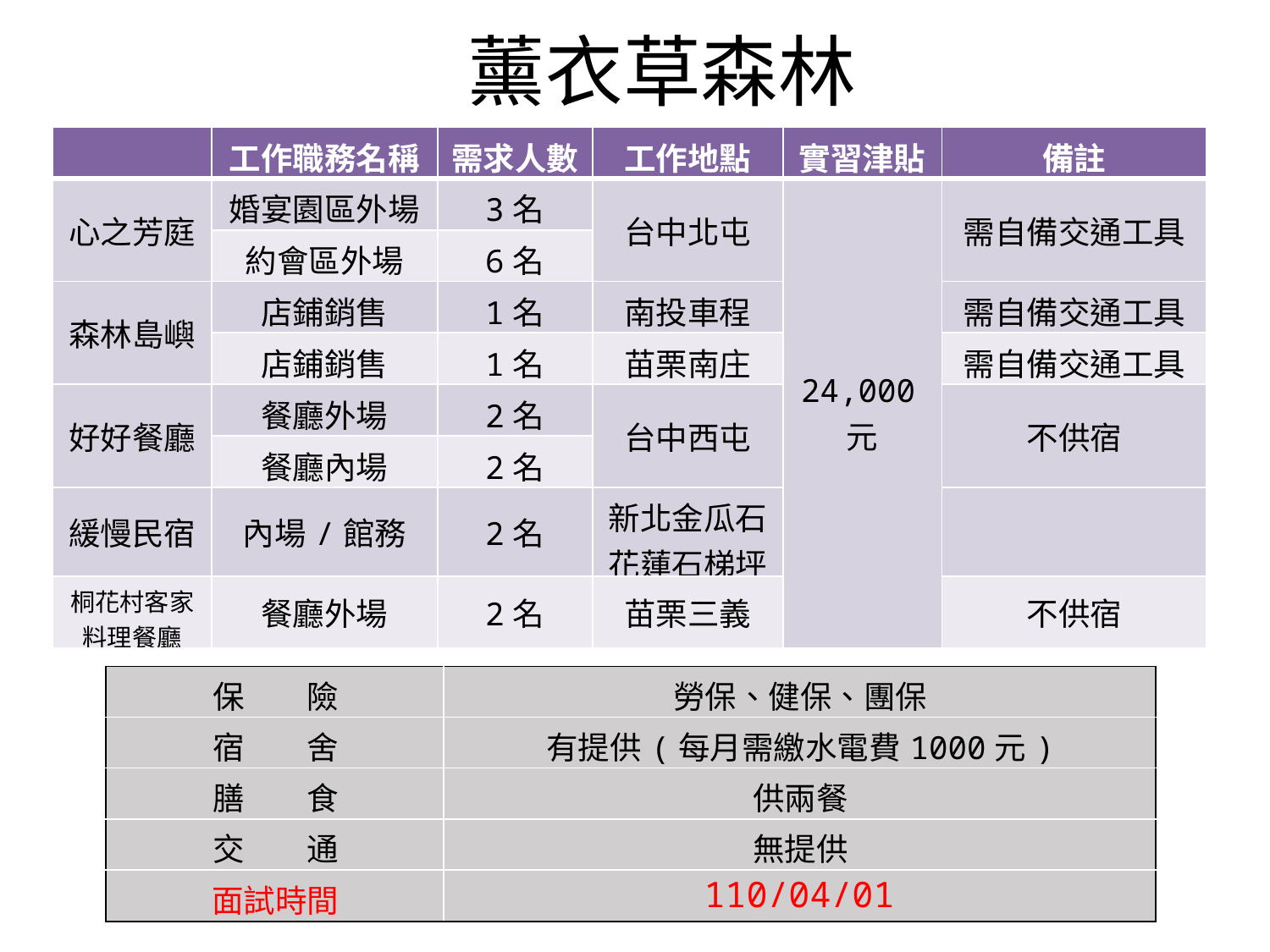

# 薰衣草森林
|  | 工作職務名稱 | 需求人數 | 工作地點 | 實習津貼 | 備註 |
| --- | --- | --- | --- | --- | --- |
| 心之芳庭 | 婚宴園區外場 | 3名 | 台中北屯 | 24,000元 | 需自備交通工具 |
|  | 約會區外場 | 6名 |  |  |  |
| 森林島嶼 | 店鋪銷售 | 1名 | 南投車程 |  | 需自備交通工具 |
|  | 店鋪銷售 | 1名 | 苗栗南庄 |  | 需自備交通工具 |
| 好好餐廳 | 餐廳外場 | 2名 | 台中西屯 |  | 不供宿 |
|  | 餐廳內場 | 2名 |  |  |  |
| 緩慢民宿 | 內場/館務 | 2名 | 新北金瓜石 花蓮石梯坪 |  |  |
| 桐花村客家料理餐廳 | 餐廳外場 | 2名 | 苗栗三義 |  | 不供宿 |
| 保 | 險 | 勞保、健保、團保 |
| --- | --- | --- |
| 宿 | 舍 | 有提供(每月需繳水電費1000元) |
| 膳 | 食 | 供兩餐 |
| 交 | 通 | 無提供 |
| 面試時間 |  | 110/04/01 |